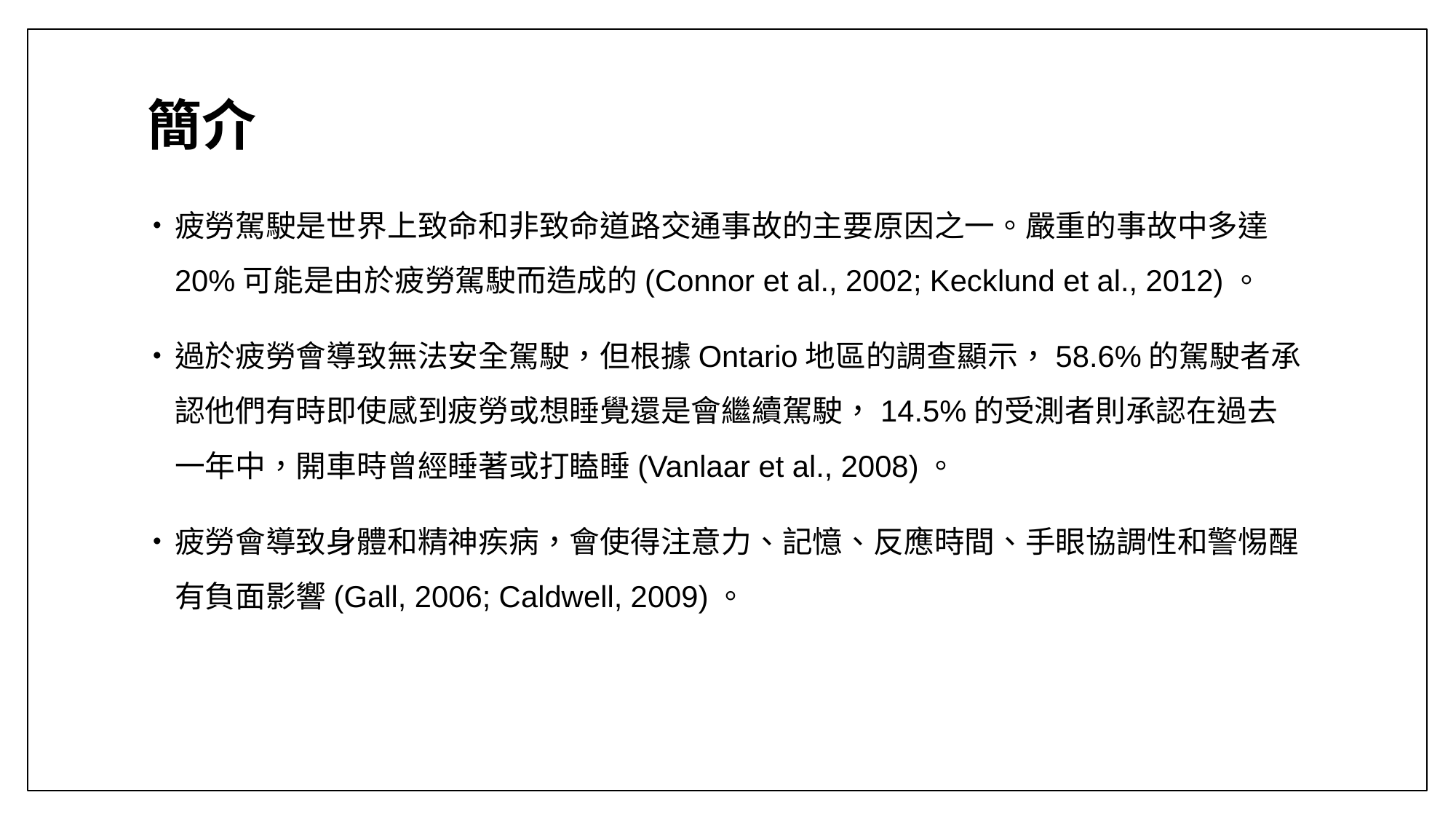

# 簡介
疲勞駕駛是世界上致命和非致命道路交通事故的主要原因之一。嚴重的事故中多達20%可能是由於疲勞駕駛而造成的(Connor et al., 2002; Kecklund et al., 2012)。
過於疲勞會導致無法安全駕駛，但根據Ontario地區的調查顯示，58.6%的駕駛者承認他們有時即使感到疲勞或想睡覺還是會繼續駕駛，14.5%的受測者則承認在過去一年中，開車時曾經睡著或打瞌睡(Vanlaar et al., 2008)。
疲勞會導致身體和精神疾病，會使得注意力、記憶、反應時間、手眼協調性和警惕醒有負面影響(Gall, 2006; Caldwell, 2009)。